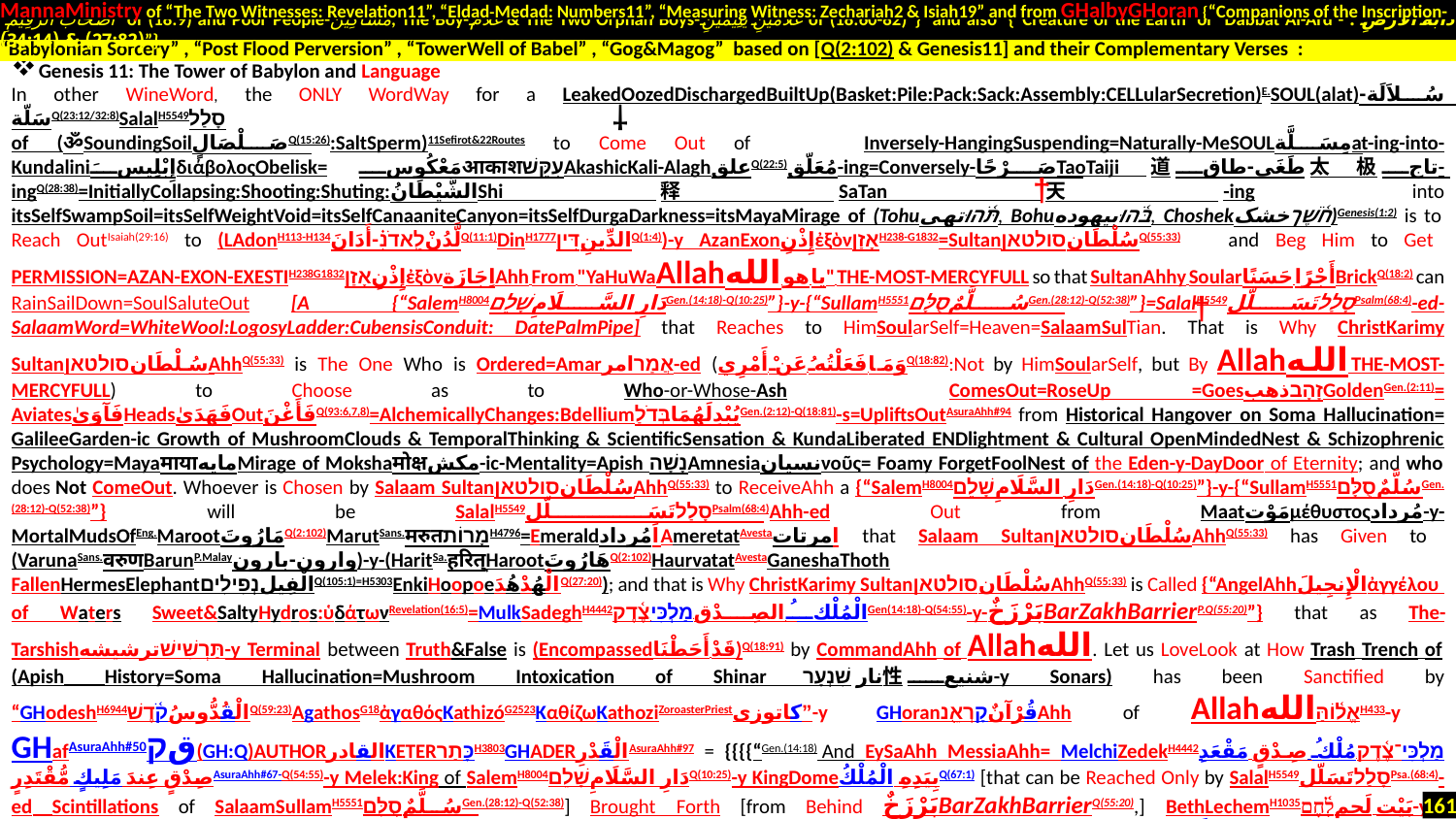

MannaMinistry of “The Two Witnesses: Revelation11”, “Eldad-Medad: Numbers11”, “Measuring Witness: Zechariah2 & Isiah19” and from GHalbyGHoran {“Companions of the Inscription-
 أَصْحَابَ الرَّقِيمِ  of (18:9) and Poor People-مَسَاكِينَ, The Boy-غُلَامُ & The Two Orphan Boys-غُلَامَيْنِ يَتِيمَيْنِ of (18:60-82)”}  and also  {“Creature of the Earth  or  Dabbat Al-Ard - دَابَّةُ الْأَرْضِ : (27:82) & (34:14)”}

Genesis 11: The Tower of Babylon and Language
In other WineWord, the ONLY WordWay for a LeakedOozedDischargedBuiltUp(Basket:Pile:Pack:Sack:Assembly:CELLularSecretion)E.SOUL(alat)سُلاَلَة-سَلّةQ(23:12/32:8)SalalH5549סָלַל
of (ॐSoundingSoilصَلْصَالٍQ(15:26):SaltSperm)11Sefirot&22Routes to Come Out of    Inversely-HangingSuspending=Naturally-MeSOULمِسَلَّةat-ing-into-KundaliniإِبْلِيسَδιάβολοςObelisk= مَعْكُوسआकाशעִקֵּשׁAkashicKali-AlaghعلقQ(22:5)مُعَلّق-ing=Conversely-صَرْحًاTaoTaiji道طَغَى-طاق太极تاج-ingQ(28:38)=InitiallyCollapsing:Shooting:Shuting:الشَّيْطَانُShi释SaTan天-ing into itsSelfSwampSoil=itsSelfWeightVoid=itsSelfCanaaniteCanyon=itsSelfDurgaDarkness=itsMayaMirage of (Tohuתֹּ֫הוּتهی, Bohuבֹּ֫הוּبیهوده, Choshekחֹ֫שֶׁךخشک)Genesis(1:2) is to Reach OutIsaiah(29:16) to (LAdonH113-H134لَّدُنْלַֽאדֹנִ֗-أَدَانَQ(11:1)DinH1777الدِّينِדִּיןQ(1:4))-y AzanExonإِذْنِἐξὸνאָזַןH238-G1832=SultanسُلْطَانסולטאןQ(55:33)   and Beg Him to Get PERMISSION=AZAN-EXON-EXESTIH238G1832إِذْنِאָזַןἐξὸνاِجَازَةAhh From "YaHuWaAllahیا هو الله" THE-MOST-MERCYFULL so that SultanAhhy Soularأَجْرًا حَسَنًاBrickQ(18:2) can RainSailDown=SoulSaluteOut [A  {“SalemH8004دَارِ السَّلَامِשָׁלֵםGen.(14:18)-Q(10:25)”}-y-{“SullamH5551سُلَّمٌסֻלָּםGen.(28:12)-Q(52:38)”}=SalalH5549סָלַלتَسَلّلPsalm(68:4)-ed-SalaamWord=WhiteWool:LogosyLadder:CubensisConduit: DatePalmPipe] that Reaches to HimSoularSelf=Heaven=SalaamSulTian. That is Why ChristKarimy SultanسُلْطَانסולטאןAhhQ(55:33) is The One Who is Ordered=Amarאֲמַרامر-ed (وَمَا فَعَلْتُهُ عَنْ أَمْرِيQ(18:82):Not by HimSoularSelf, but By Allahالله THE-MOST-MERCYFULL) to Choose as to Who-or-Whose-Ash  ComesOut=RoseUp =GoesזָהָבذهبGoldenGen.(2:11)= AviatesفَآوَىٰHeadsفَهَدَىٰOutفَأَغْنَQ(93:6,7,8)=AlchemicallyChanges:BdelliumيُبْدِلَهُمَاבְּדֹלַGen.(2:12)-Q(18:81)-s=UpliftsOutAsuraAhh#94 from Historical Hangover on Soma Hallucination= GalileeGarden-ic Growth of MushroomClouds & TemporalThinking & ScientificSensation & KundaLiberated ENDlightment & Cultural OpenMindedNest & Schizophrenic Psychology=MayaमायाمایهMirage of Mokshaमोक्षمکش-ic-Mentality=Apish נָשָׁהAmnesiaنسیانνοῦς= Foamy ForgetFoolNest of the Eden-y-DayDoor of Eternity; and who does Not ComeOut. Whoever is Chosen by Salaam SultanسُلْطَانסולטאןAhhQ(55:33) to ReceiveAhh a {“SalemH8004دَارِ السَّلَامِשָׁלֵםGen.(14:18)-Q(10:25)”}-y-{“SullamH5551سُلَّمٌסֻלָּםGen.(28:12)-Q(52:38)”} will be SalalH5549סָלַלتَسَلّلPsalm(68:4)Ahh-ed Out from Maatمَوْتμέθυστοςمُرداد-y-MortalMudsOfEng.MarootمَارُوتَQ(2:102)MarutSans.मरुतמָרוֹתH4796=EmeraldاَمُردادAmeretatAvestaامرتات that Salaam SultanسُلْطَانסולטאןAhhQ(55:33) has Given to (VarunaSans.वरुणBarunP.Malayوارون-بارون)-y-(HaritSa.हरित्HarootهَارُوتَQ(2:102)HaurvatatAvestaGaneshaThoth FallenHermesElephantالْفِيلנְפִילִיםQ(105:1)=H5303EnkiHoopoeالْهُدْهُدَQ(27:20)); and that is Why ChristKarimy SultanسُلْطَانסולטאןAhhQ(55:33) is Called {“AngelAhhالْإِنجِيلَἀγγέλου  of Waters Sweet&SaltyHydros:ὑδάτωνRevelation(16:5)=MulkSadeghH4442الْمُلْكُ الصِدْق.מַלְכִּי־צֶ֫דֶקGen(14:18)-Q(54:55)-y-بَرْزَخٌBarZakhBarrierP.Q(55:20)”} that as The-Tarshishתַּרְשִׁישׁترشیشه-y Terminal between Truth&False is (Encompassedقَدْ أَحَطْنَا)Q(18:91) by CommandAhh of Allahالله. Let us LoveLook at How Trash Trench of (Apish History=Soma Hallucination=Mushroom Intoxication of Shinarنارשִׁנְעָר性شنيع-y Sonars) has been Sanctified by “GHodeshH6944الْقُدُّوسُקֹ֫דֶשׁQ(59:23)AgathosG18ἀγαθόςKathizóG2523ΚαθίζωKathoziZoroasterPriestکاتوزی”-y GHoranقُرْآنٌקָרְאֵ֖נAhh of Allahאֱל֫וֹהַּاللهH433-y GHafAsuraAhh#50قק(GH:Q)AUTHORالقادرKETERכָּתַרH3803GHADERالْقَدْرِAsuraAhh#97 = {{{{“Gen.(14:18) And EySaAhh MessiaAhh= MelchiZedekH4442מַלְכִּי־צֶ֫דֶק-مُلْكُ صِدْقٍ مَقْعَدِ صِدْقٍ عِندَ مَلِيكٍ مُّقْتَدِرٍAsuraAhh#67-Q(54:55)-y Melek:King of SalemH8004دَارِ السَّلَامِשָׁלֵםQ(10:25)-y KingDomeبِيَدِهِ الْمُلْكُQ(67:1) [that can be Reached Only by SalalH5549סָלַלتَسَلّلPsa.(68:4)-ed Scintillations of SalaamSullamH5551سُلَّمٌסֻלָּםGen.(28:12)-Q(52:38)] Brought Forth [from Behind بَرْزَخٌBarZakhBarrierQ(55:20),] BethLechemH1035بَیْت لَحمלָ֫חֶם-y BreadAhh:MannaMoonic-Meat:LambLampy-Liver  and WineAhhיַיִןوین:BismillAhhy-BloodAhh [through HoneyPalmPipes=(NahlנַחַלالنَّحْلِAsuraAhh#16-Job(20:17)-H5158)-y (NakhalH5095نْهَل-النَّخْلَةِ-נָהַלQ(19:25)Numb.(24:6))-s of נֵרنار♥नर♥N♥נ‬♥NOON♥ن♥न♥נוּרنورQ(68:1)] and He=MelchiZedekH4442מַלְכִּי־צֶ֫דֶק-مُلْكُ صِدْقٍ مَقْعَدِ صِدْقٍAsuraAhh#67-Q(54:55)-Q(67:1)-y  EySaAhh  was The Prime Priestכֹהֵ֖ןکاهن of The Most High GOD="YaHuWalHAGH-ἅγιος-חֻקָּהTALLQ(23:16)TAALAHA.P.H5927תַּֽעֲלֶ֑הTHEO-ELYOWNG2316-H5945Θεοῦעֶלְיוֹן.تَعالى یا هو الحق". [EySaAhh MessiaAhh-y-MelchiZedek was NOT GOD, but He was and is and EyS The Primordial Priest of יִשַׁ֗יیسEYZADایزد-y-GOD. Saint Sufis of His KathoziZoroasterPriestکاتوزی-y ClassCUP Used to Call HimSoularSelf as “Pir-e-Moghanμάγοςپیر مغان:רַב־מָג:SageOfMagi” or “Khajeh-e-Kharabatחָרַב.خواجه خرابات:MasterOfPotsherdPit” or
“Babylonian Sorcery” , “Post Flood Perversion” , “TowerWell of Babel” , “Gog&Magog”  based on [Q(2:102) & Genesis11] and their Complementary Verses  :
†
†
†
161